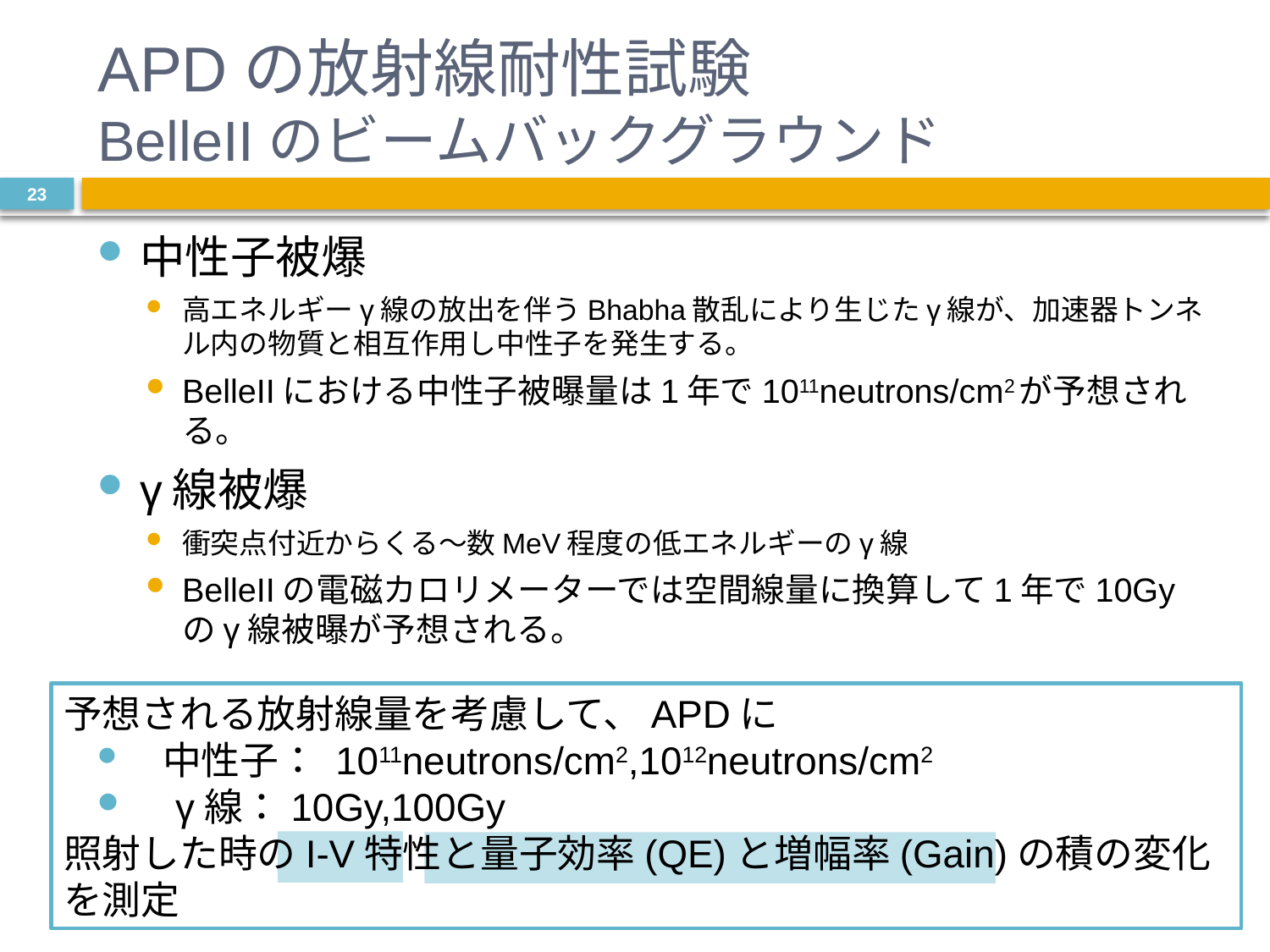

# APDの放射線耐性試験 BelleIIのビームバックグラウンド
23
中性子被爆
高エネルギーγ線の放出を伴うBhabha散乱により生じたγ線が、加速器トンネル内の物質と相互作用し中性子を発生する。
BelleIIにおける中性子被曝量は1年で1011neutrons/cm2が予想される。
γ線被爆
衝突点付近からくる～数MeV程度の低エネルギーのγ線
BelleIIの電磁カロリメーターでは空間線量に換算して1年で10Gyのγ線被曝が予想される。

予想される放射線量を考慮して、APDに
　中性子： 1011neutrons/cm2,1012neutrons/cm2
　γ線：10Gy,100Gy
照射した時のI-V特性と量子効率(QE)と増幅率(Gain)の積の変化を測定